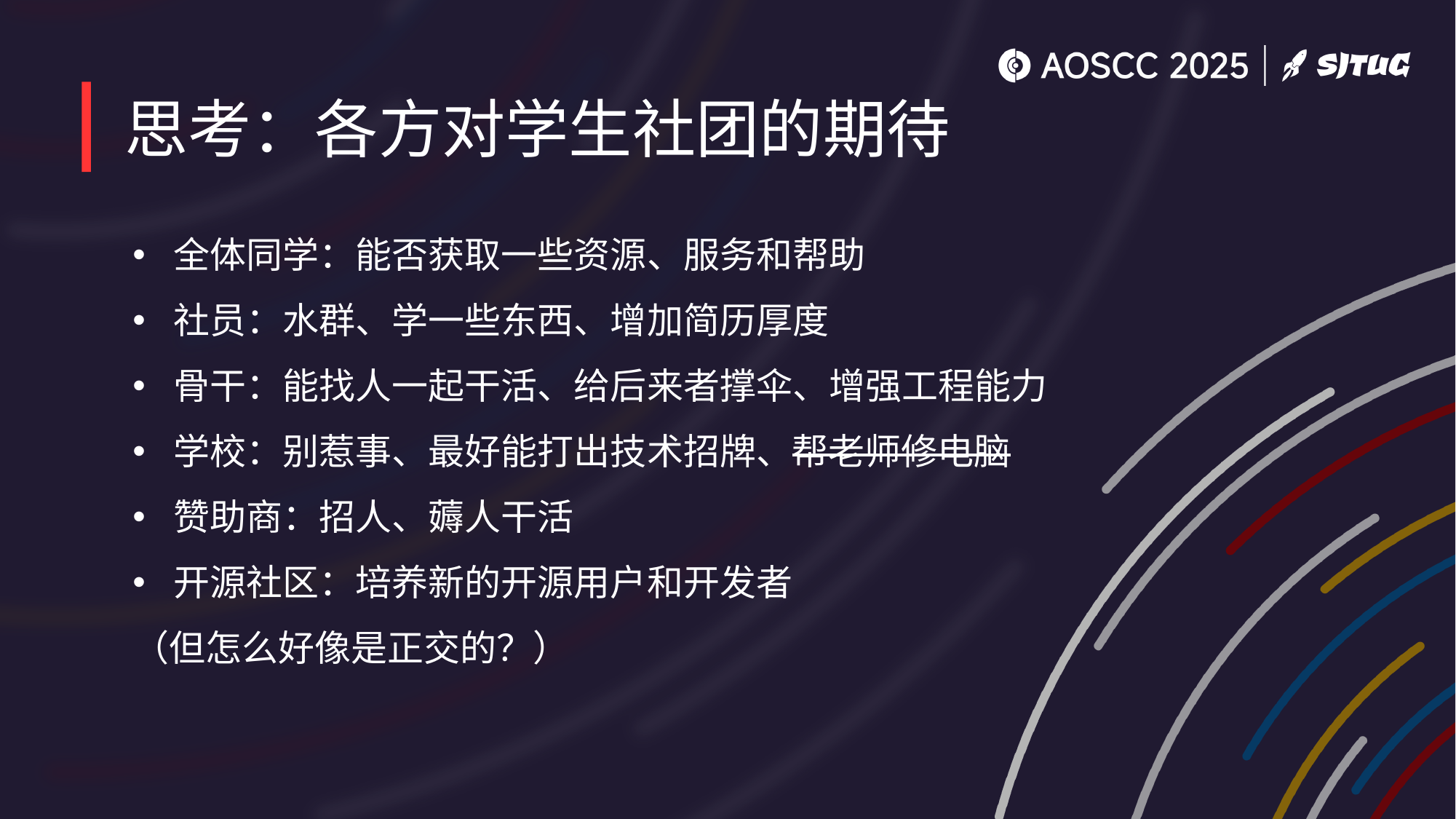

# 思考：各方对学生社团的期待
全体同学：能否获取一些资源、服务和帮助
社员：水群、学一些东西、增加简历厚度
骨干：能找人一起干活、给后来者撑伞、增强工程能力
学校：别惹事、最好能打出技术招牌、帮老师修电脑
赞助商：招人、薅人干活
开源社区：培养新的开源用户和开发者
（但怎么好像是正交的？）